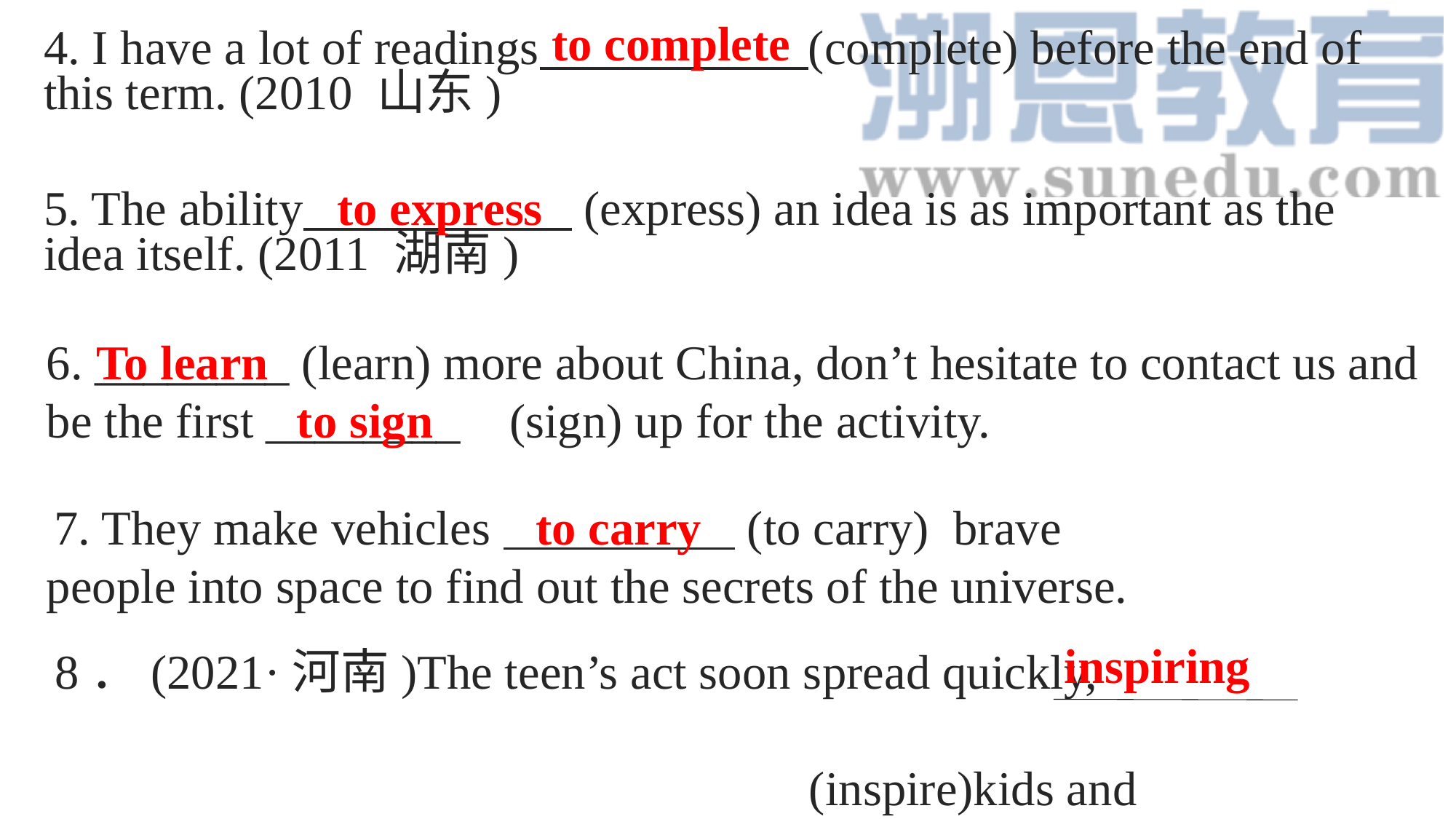

to complete
4. I have a lot of readings                      (complete) before the end of this term. (2010 山东)

5. The ability                       (express) an idea is as important as the idea itself. (2011 湖南)

to express
6. ________ (learn) more about China, don’t hesitate to contact us and be the first ________    (sign) up for the activity.
To learn
to sign
 7. They make vehicles                     (to carry)  brave people into space to find out the secrets of the universe.
to carry
inspiring
8．(2021·河南)The teen’s act soon spread quickly,                                                                                                                                                                (inspire)kids and adults worldwide to take action．